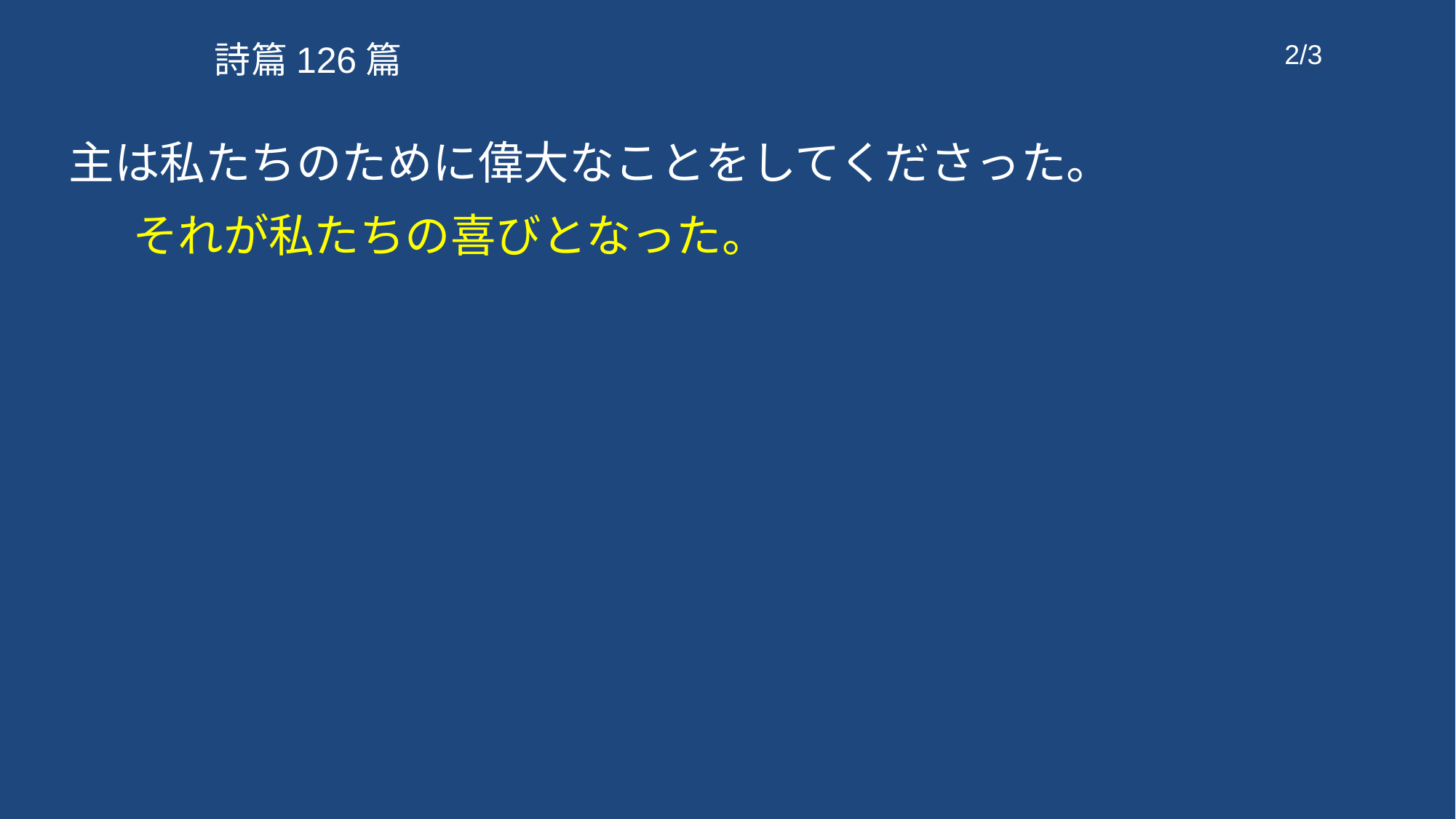

2/3
詩篇126篇
主は私たちのために偉大なことをしてくださった。
それが私たちの喜びとなった。